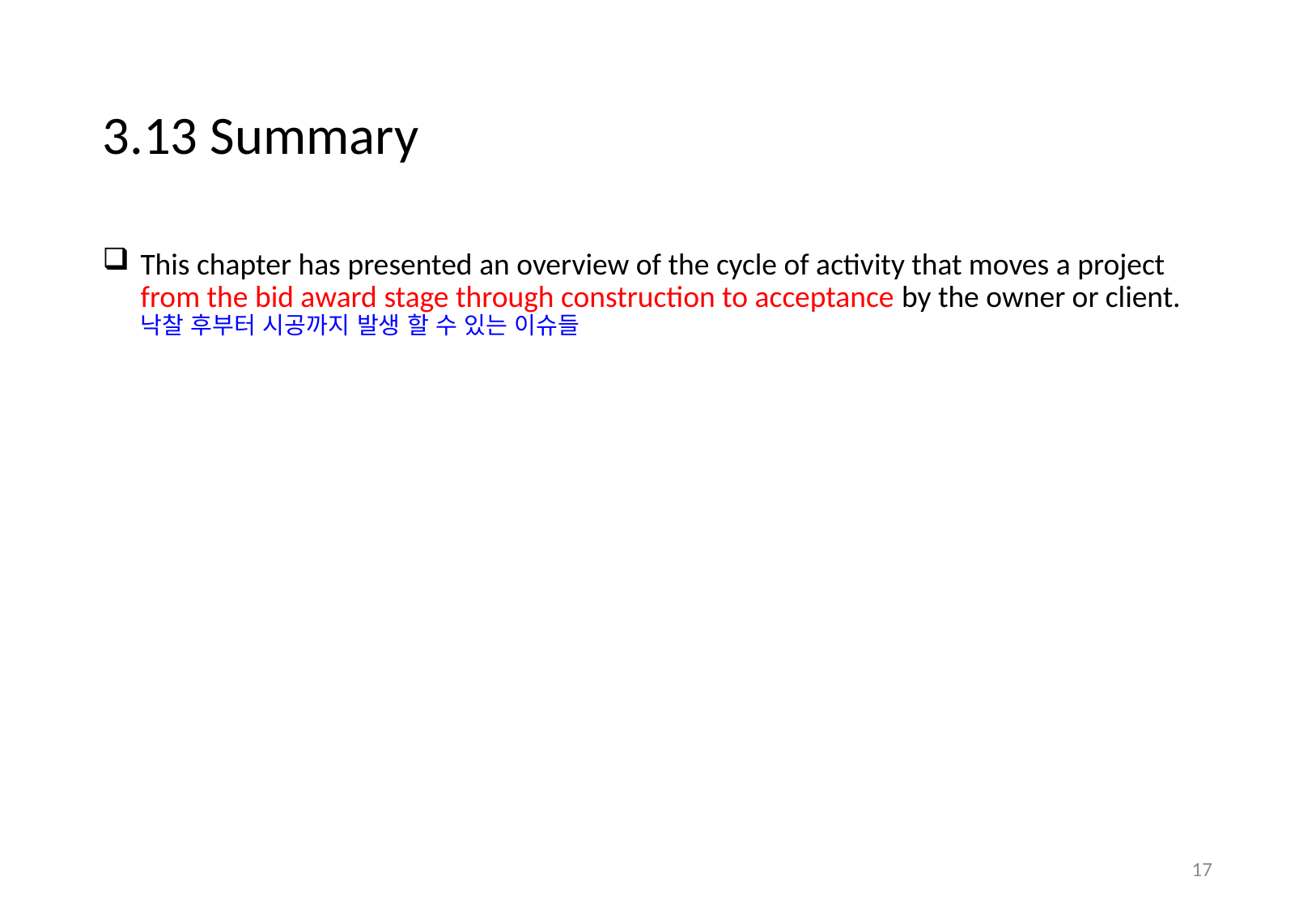

# 3.13 Summary
This chapter has presented an overview of the cycle of activity that moves a project from the bid award stage through construction to acceptance by the owner or client. 낙찰 후부터 시공까지 발생 할 수 있는 이슈들
17